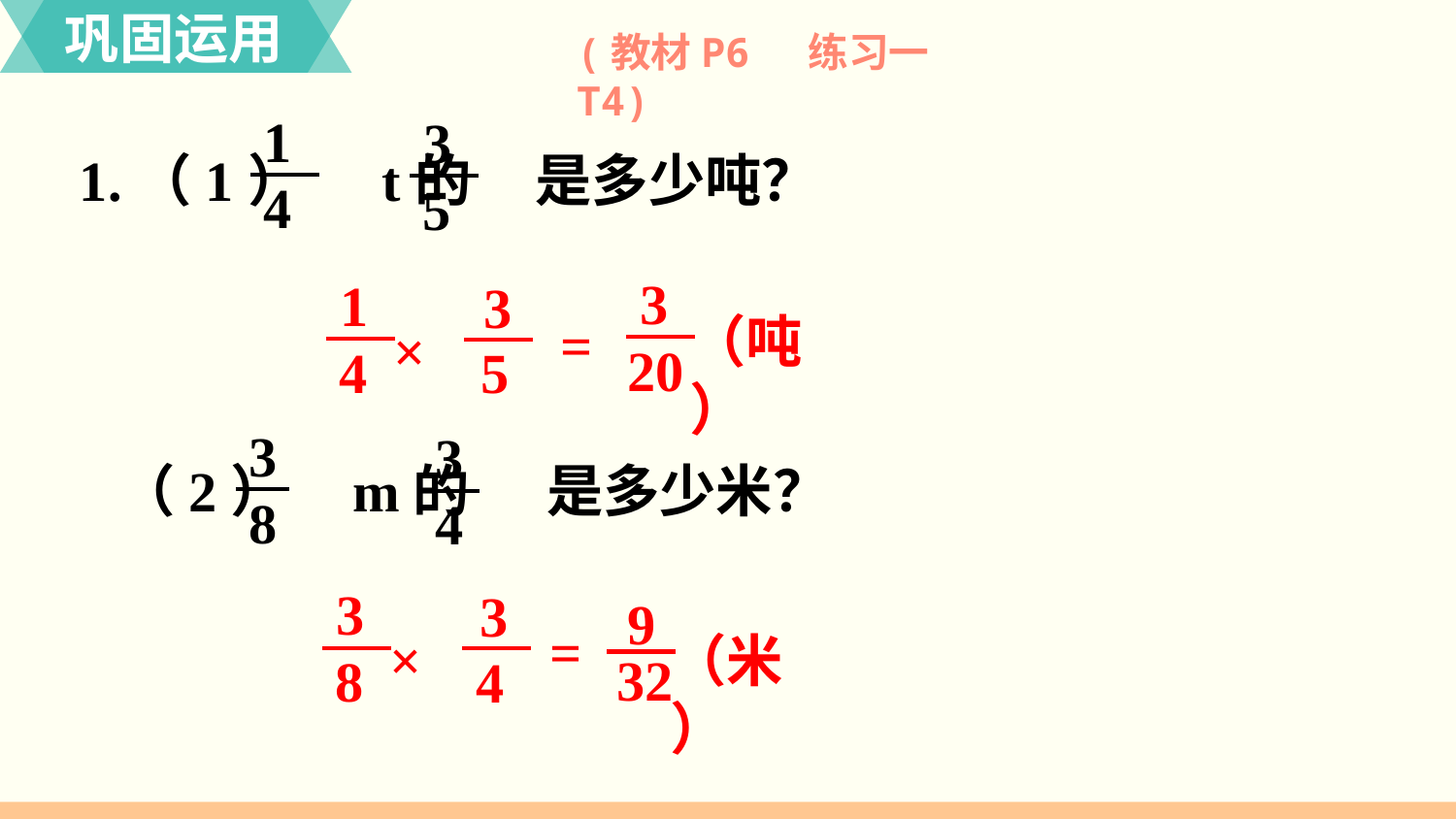

巩固运用

(教材P6  练习一T4)
1
4
3
5
1.（1）     t的     是多少吨？
3
20
（吨）
=
1
4
3
5
×
3
8
3
4
  （2）    m的      是多少米？
3
8
3
4
×
9
32
=
（米）